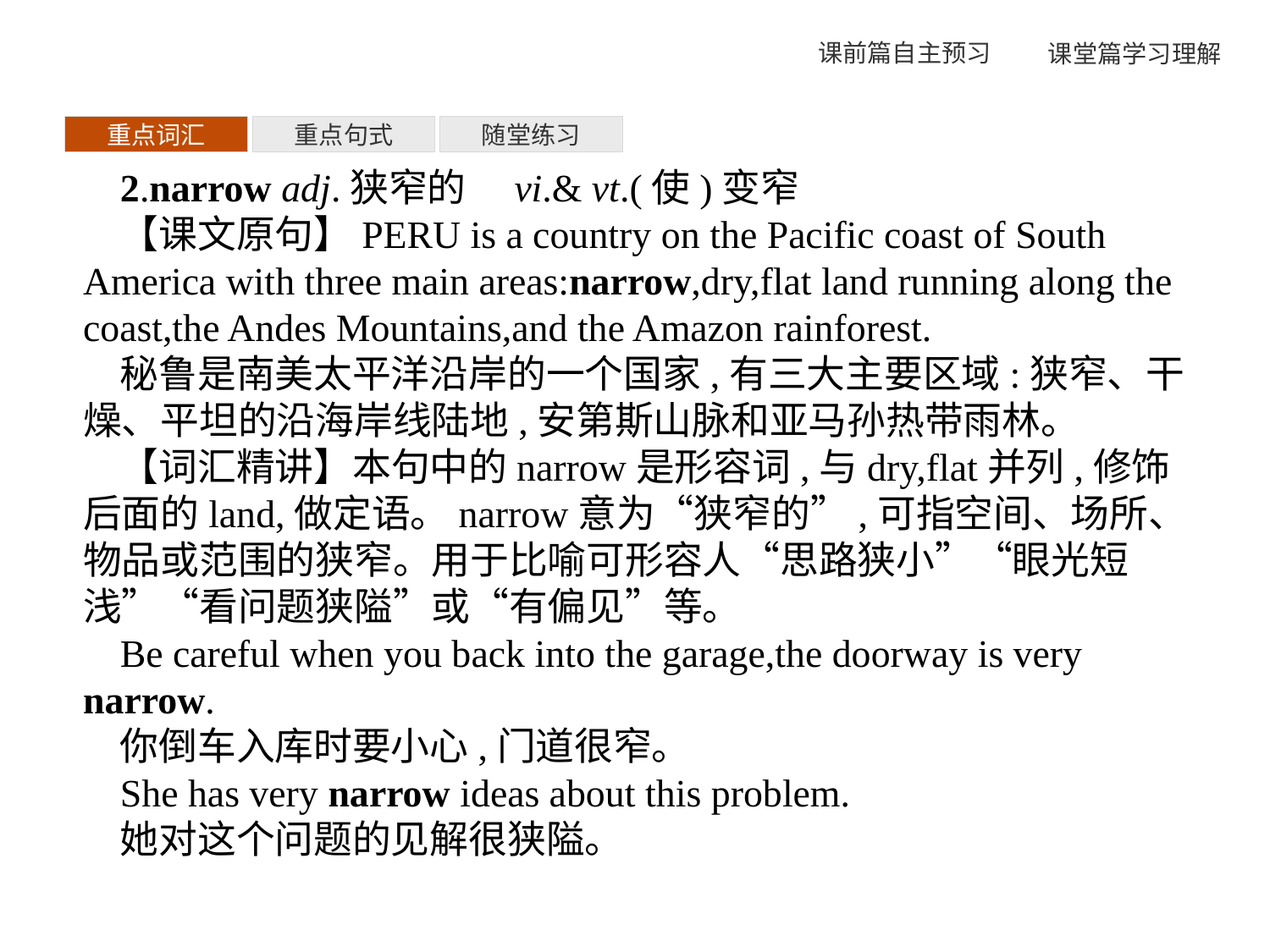

重点词汇
重点句式
随堂练习
2.narrow adj.狭窄的　vi.& vt.(使)变窄
【课文原句】PERU is a country on the Pacific coast of South America with three main areas:narrow,dry,flat land running along the coast,the Andes Mountains,and the Amazon rainforest.
秘鲁是南美太平洋沿岸的一个国家,有三大主要区域:狭窄、干燥、平坦的沿海岸线陆地,安第斯山脉和亚马孙热带雨林。
【词汇精讲】本句中的narrow是形容词,与dry,flat并列,修饰后面的land,做定语。narrow意为“狭窄的”,可指空间、场所、物品或范围的狭窄。用于比喻可形容人“思路狭小”“眼光短浅”“看问题狭隘”或“有偏见”等。
Be careful when you back into the garage,the doorway is very narrow.
你倒车入库时要小心,门道很窄。
She has very narrow ideas about this problem.
她对这个问题的见解很狭隘。